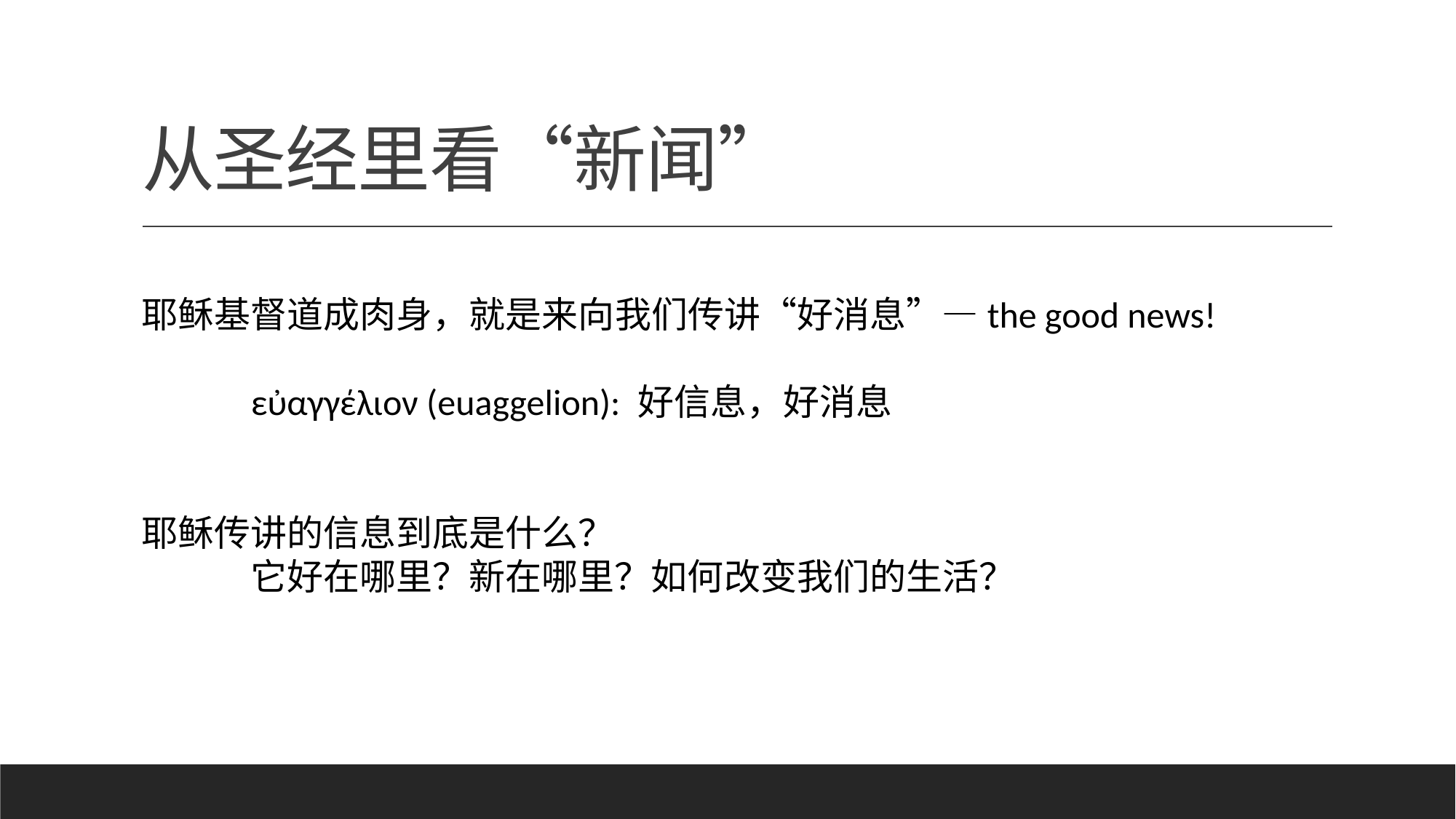

# 从圣经里看“新闻”
耶稣基督道成肉身，就是来向我们传讲“好消息”—the good news!

	εὐαγγέλιον (euaggelion): 好信息，好消息

耶稣传讲的信息到底是什么？
	它好在哪里？新在哪里？如何改变我们的生活？